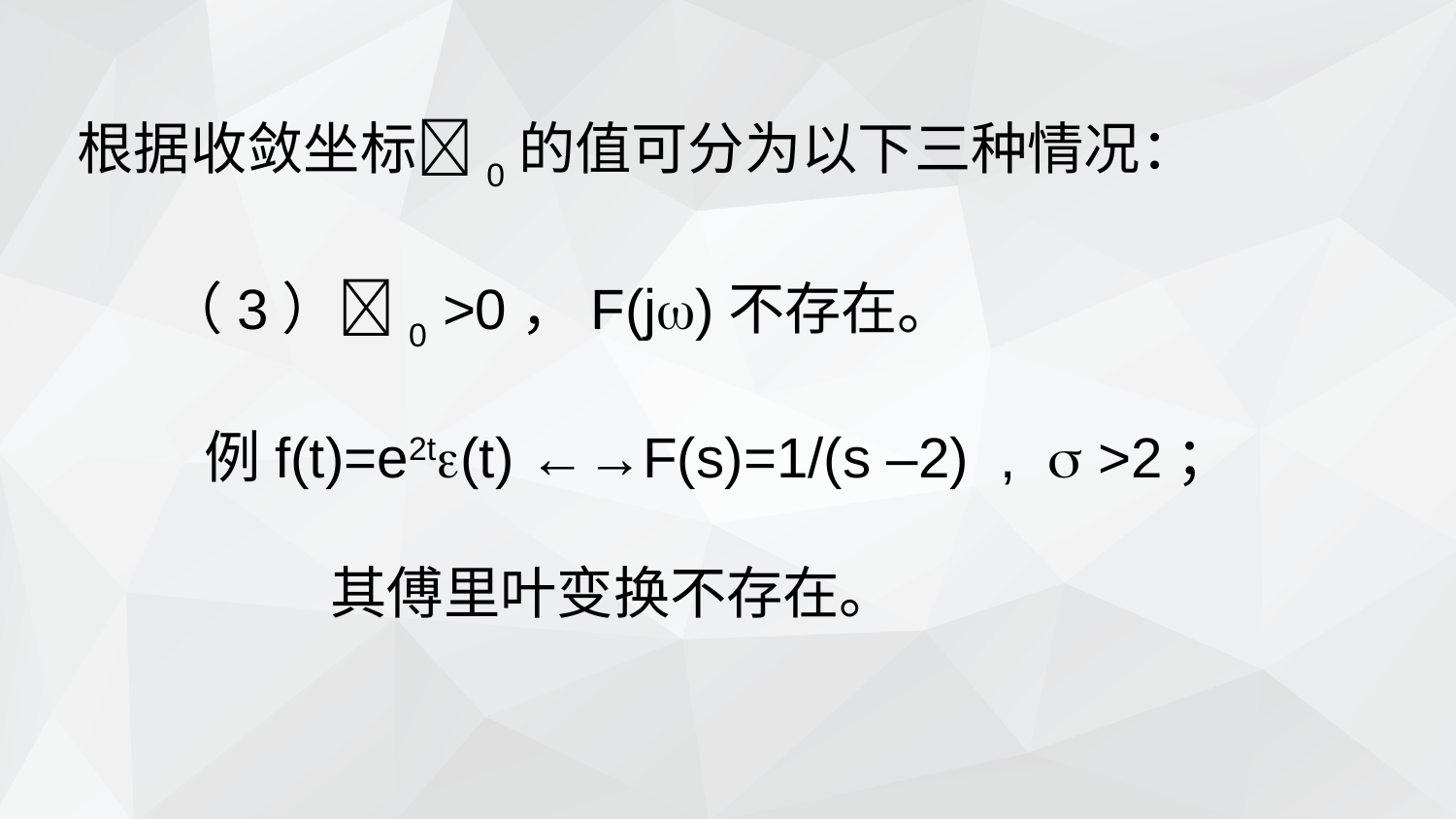

根据收敛坐标σ0的值可分为以下三种情况：
      （3）σ0 >0，F(jω)不存在。
         例f(t)=e2tε(t) ←→F(s)=1/(s –2)  ,  σ >2；
                   其傅里叶变换不存在。